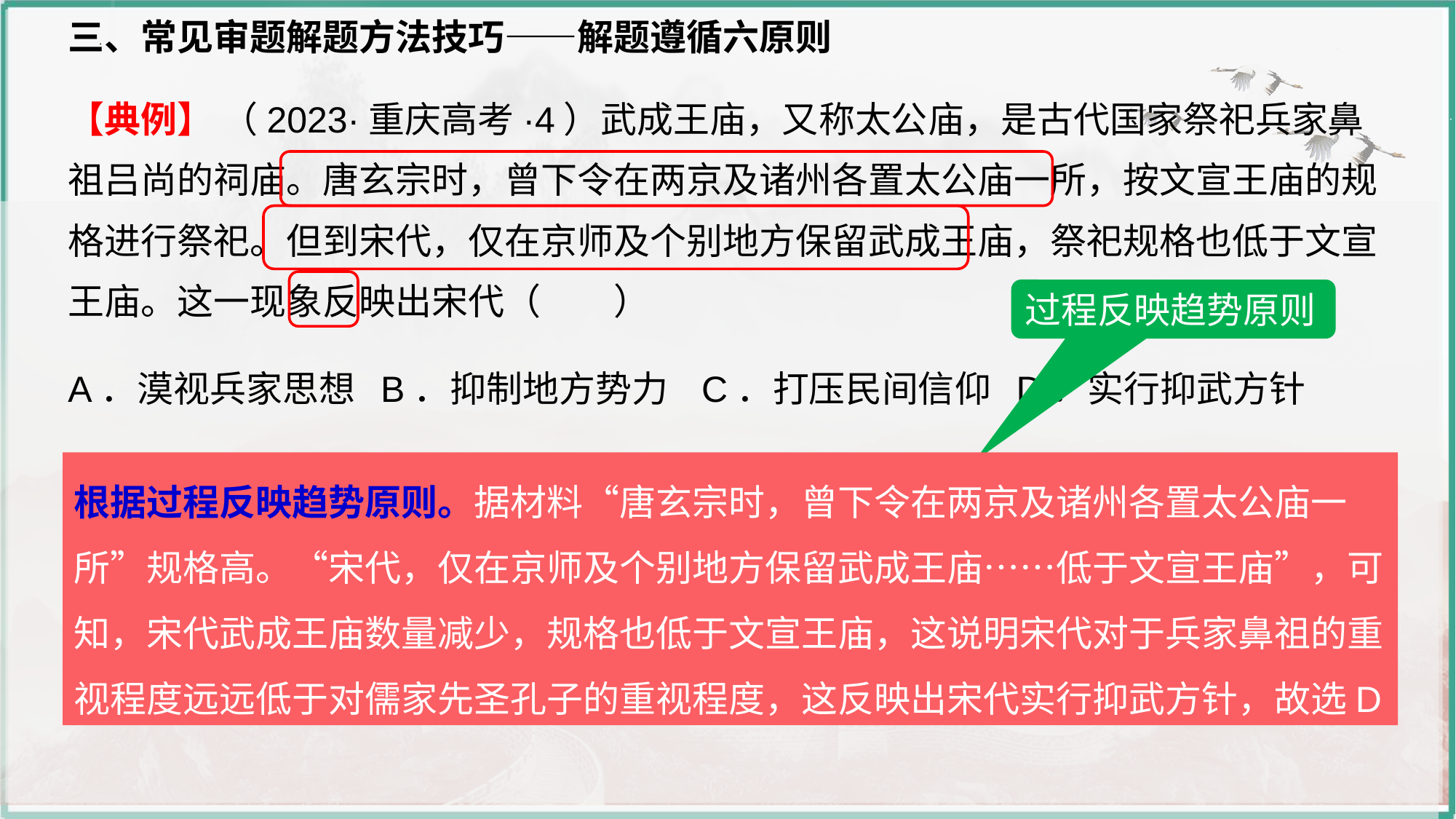

三、常见审题解题方法技巧——解题遵循六原则
【典例】 （2023·重庆高考·4）武成王庙，又称太公庙，是古代国家祭祀兵家鼻祖吕尚的祠庙。唐玄宗时，曾下令在两京及诸州各置太公庙一所，按文宣王庙的规格进行祭祀。但到宋代，仅在京师及个别地方保留武成王庙，祭祀规格也低于文宣王庙。这一现象反映出宋代（　　）
A．漠视兵家思想  B．抑制地方势力   C．打压民间信仰  D．实行抑武方针

过程反映趋势原则
根据过程反映趋势原则。据材料“唐玄宗时，曾下令在两京及诸州各置太公庙一所”规格高。“宋代，仅在京师及个别地方保留武成王庙……低于文宣王庙”，可
知，宋代武成王庙数量减少，规格也低于文宣王庙，这说明宋代对于兵家鼻祖的重视程度远远低于对儒家先圣孔子的重视程度，这反映出宋代实行抑武方针，故选D